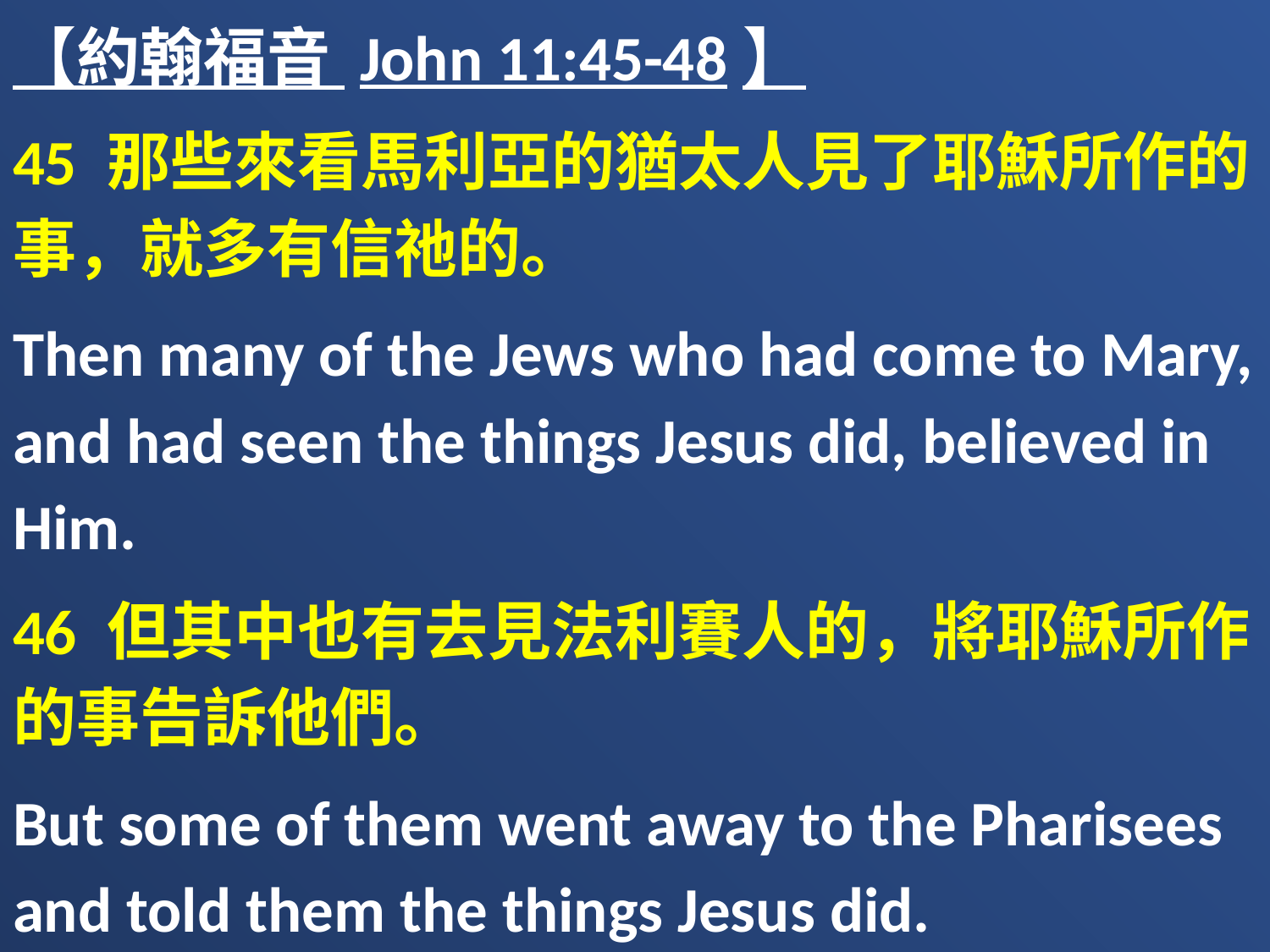

【約翰福音 John 11:45-48】
45 那些來看馬利亞的猶太人見了耶穌所作的事，就多有信祂的。
Then many of the Jews who had come to Mary, and had seen the things Jesus did, believed in Him.
46 但其中也有去見法利賽人的，將耶穌所作的事告訴他們。
But some of them went away to the Pharisees and told them the things Jesus did.
47 祭司長和法利賽人聚集公會，說：“這人行好些神迹，我們怎麽辦呢？
Then the chief priests and the Pharisees gathered a council and said, “What shall we do? For this Man works many signs.
48 若這樣由著祂，人人都要信祂，羅馬人也要來奪我們的地土和我們的百姓。”
If we let Him alone like this, everyone will believe in Him, and the Romans will come and take away both our place and nation.”